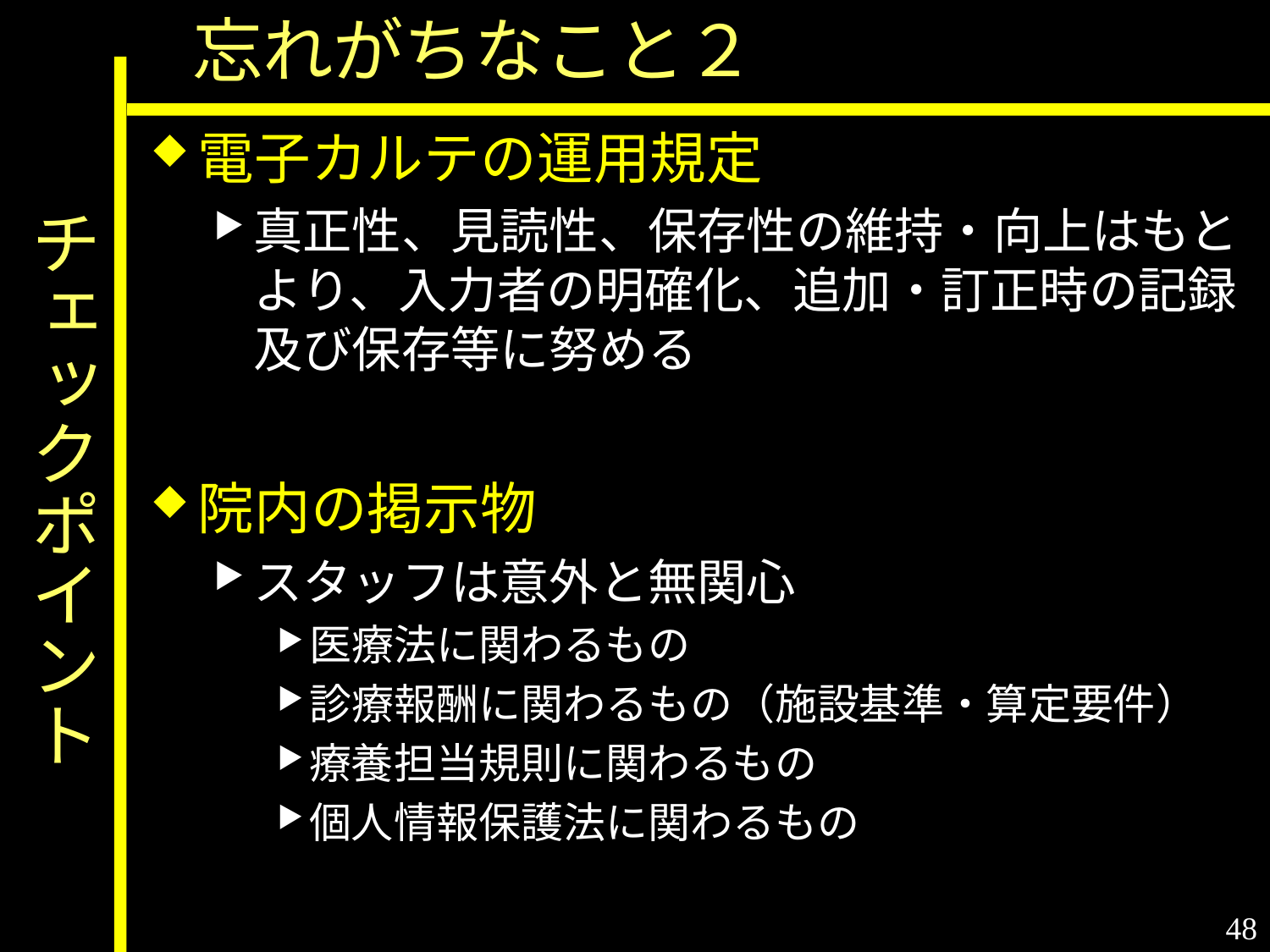

忘れがちなこと２

# チェックポイント
電子カルテの運用規定
真正性、見読性、保存性の維持・向上はもとより、入力者の明確化、追加・訂正時の記録及び保存等に努める

院内の掲示物
スタッフは意外と無関心
医療法に関わるもの
診療報酬に関わるもの（施設基準・算定要件）
療養担当規則に関わるもの
個人情報保護法に関わるもの
48